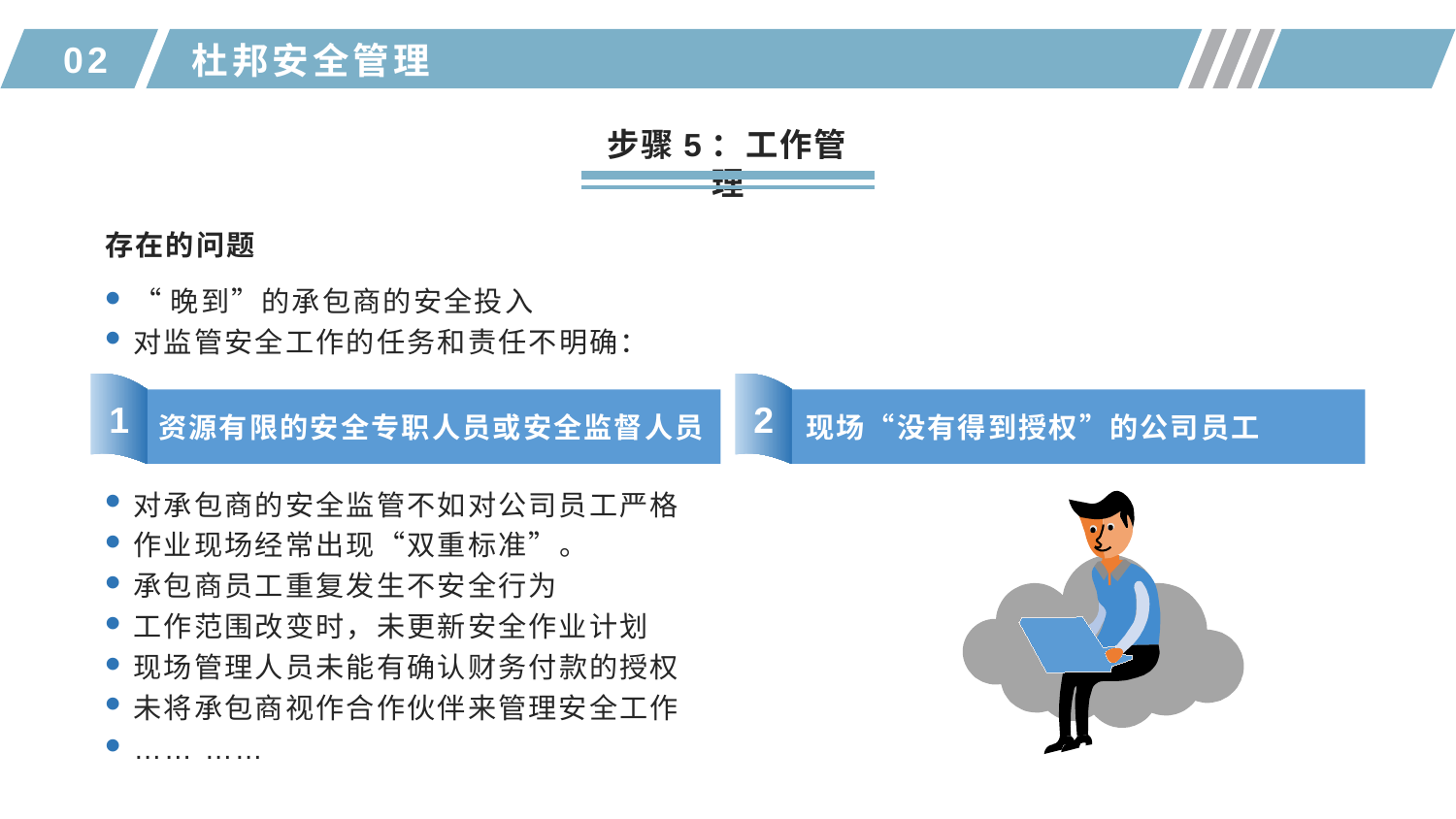

02
杜邦安全管理
步骤5：工作管理
存在的问题
“晚到”的承包商的安全投入
对监管安全工作的任务和责任不明确：
1

2

资源有限的安全专职人员或安全监督人员
现场“没有得到授权”的公司员工
对承包商的安全监管不如对公司员工严格
作业现场经常出现“双重标准”。
承包商员工重复发生不安全行为
工作范围改变时，未更新安全作业计划
现场管理人员未能有确认财务付款的授权
未将承包商视作合作伙伴来管理安全工作
…… ……